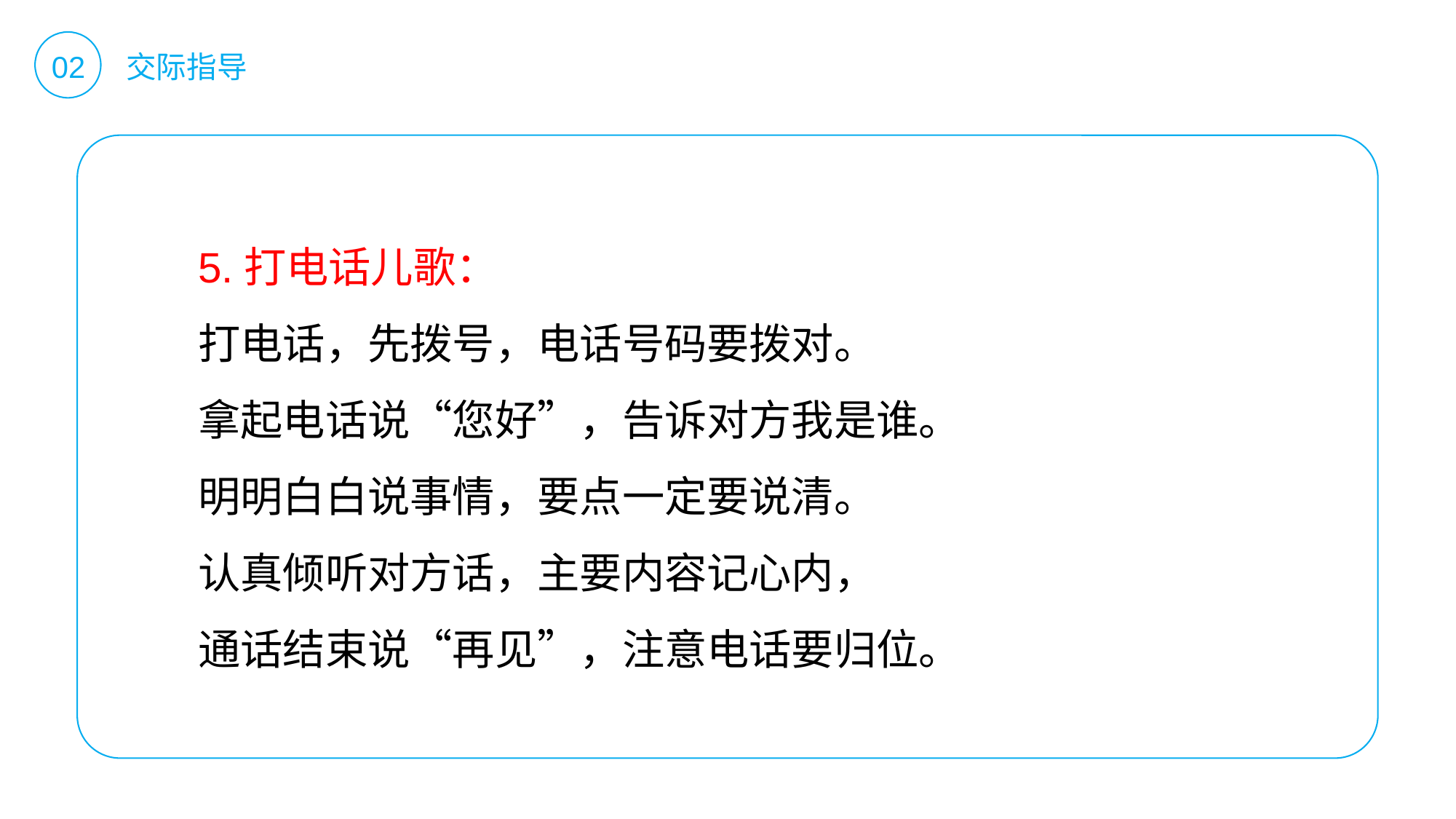

02    交际指导

5.打电话儿歌：
打电话，先拨号，电话号码要拨对。
拿起电话说“您好”，告诉对方我是谁。
明明白白说事情，要点一定要说清。
认真倾听对方话，主要内容记心内，
通话结束说“再见”，注意电话要归位。